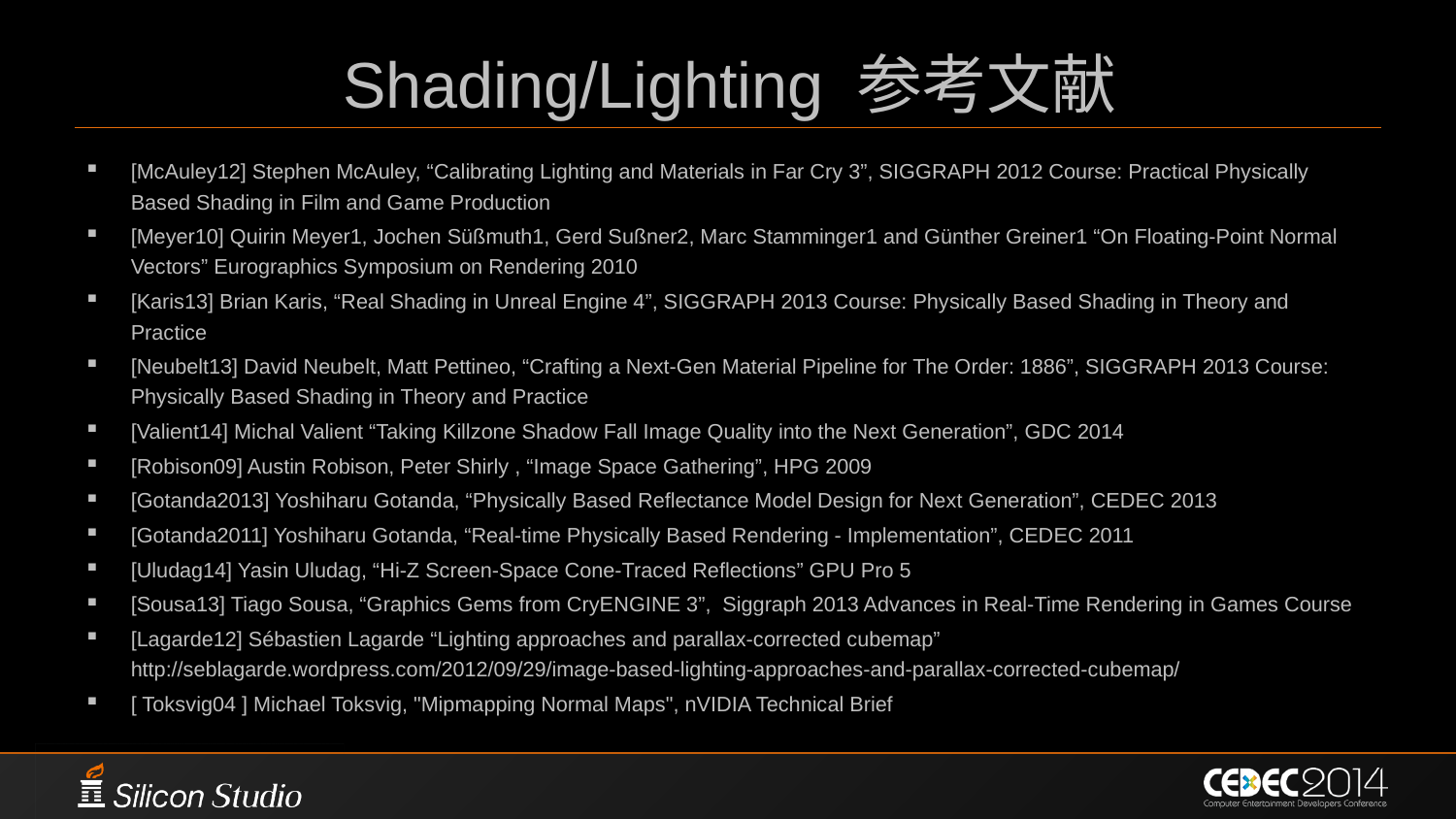

# Shading/Lighting 参考文献
[McAuley12] Stephen McAuley, “Calibrating Lighting and Materials in Far Cry 3”, SIGGRAPH 2012 Course: Practical Physically Based Shading in Film and Game Production
[Meyer10] Quirin Meyer1, Jochen Süßmuth1, Gerd Sußner2, Marc Stamminger1 and Günther Greiner1 “On Floating-Point Normal Vectors” Eurographics Symposium on Rendering 2010
[Karis13] Brian Karis, “Real Shading in Unreal Engine 4”, SIGGRAPH 2013 Course: Physically Based Shading in Theory and Practice
[Neubelt13] David Neubelt, Matt Pettineo, “Crafting a Next-Gen Material Pipeline for The Order: 1886”, SIGGRAPH 2013 Course: Physically Based Shading in Theory and Practice
[Valient14] Michal Valient “Taking Killzone Shadow Fall Image Quality into the Next Generation”, GDC 2014
[Robison09] Austin Robison, Peter Shirly , “Image Space Gathering”, HPG 2009
[Gotanda2013] Yoshiharu Gotanda, “Physically Based Reflectance Model Design for Next Generation”, CEDEC 2013
[Gotanda2011] Yoshiharu Gotanda, “Real-time Physically Based Rendering - Implementation”, CEDEC 2011
[Uludag14] Yasin Uludag, “Hi-Z Screen-Space Cone-Traced Reflections” GPU Pro 5
[Sousa13] Tiago Sousa, “Graphics Gems from CryENGINE 3”,  Siggraph 2013 Advances in Real-Time Rendering in Games Course
[Lagarde12] Sébastien Lagarde “Lighting approaches and parallax-corrected cubemap” http://seblagarde.wordpress.com/2012/09/29/image-based-lighting-approaches-and-parallax-corrected-cubemap/
[ Toksvig04 ] Michael Toksvig, "Mipmapping Normal Maps", nVIDIA Technical Brief